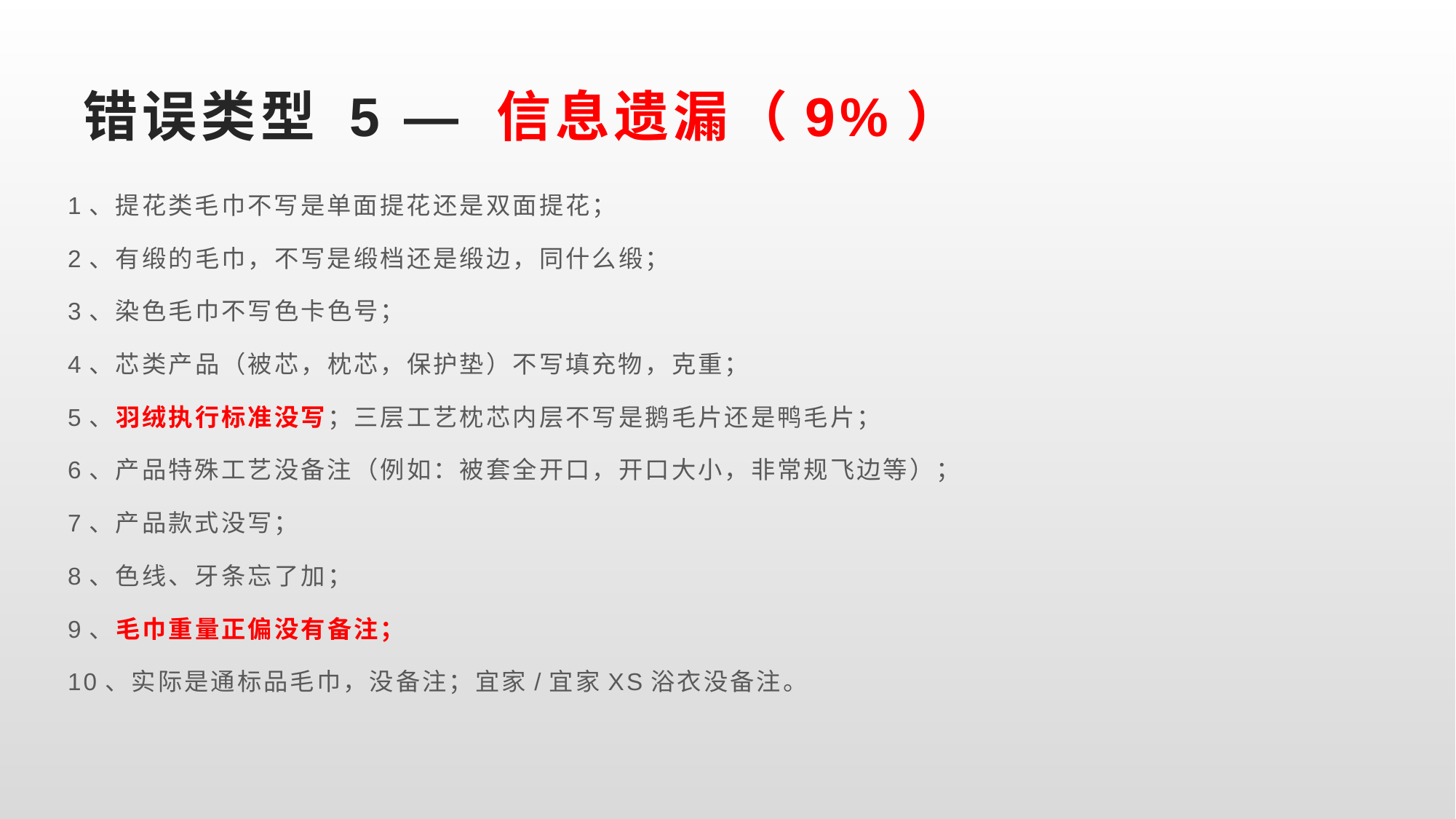

# 错误类型 5 — 信息遗漏（9%）
1、提花类毛巾不写是单面提花还是双面提花；
2、有缎的毛巾，不写是缎档还是缎边，同什么缎；
3、染色毛巾不写色卡色号；
4、芯类产品（被芯，枕芯，保护垫）不写填充物，克重；
5、羽绒执行标准没写；三层工艺枕芯内层不写是鹅毛片还是鸭毛片；
6、产品特殊工艺没备注（例如：被套全开口，开口大小，非常规飞边等）；
7、产品款式没写；
8、色线、牙条忘了加；
9、毛巾重量正偏没有备注；
10、实际是通标品毛巾，没备注；宜家/宜家XS浴衣没备注。

43